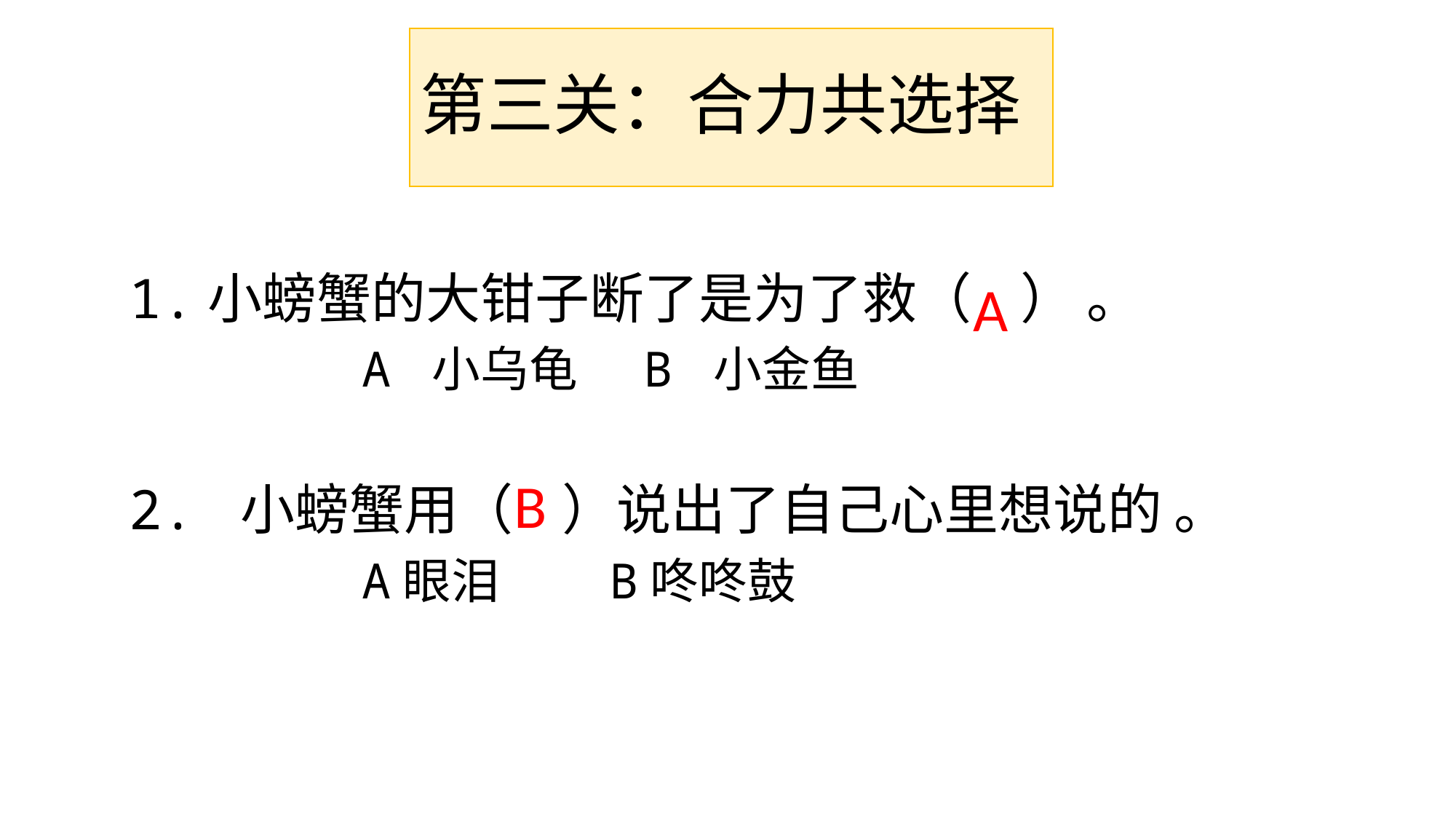

# 第三关：合力共选择
1.小螃蟹的大钳子断了是为了救（    ） 。
        A 小乌龟     B 小金鱼
A
B
2. 小螃蟹用（    ）说出了自己心里想说的 。
        A眼泪         B咚咚鼓